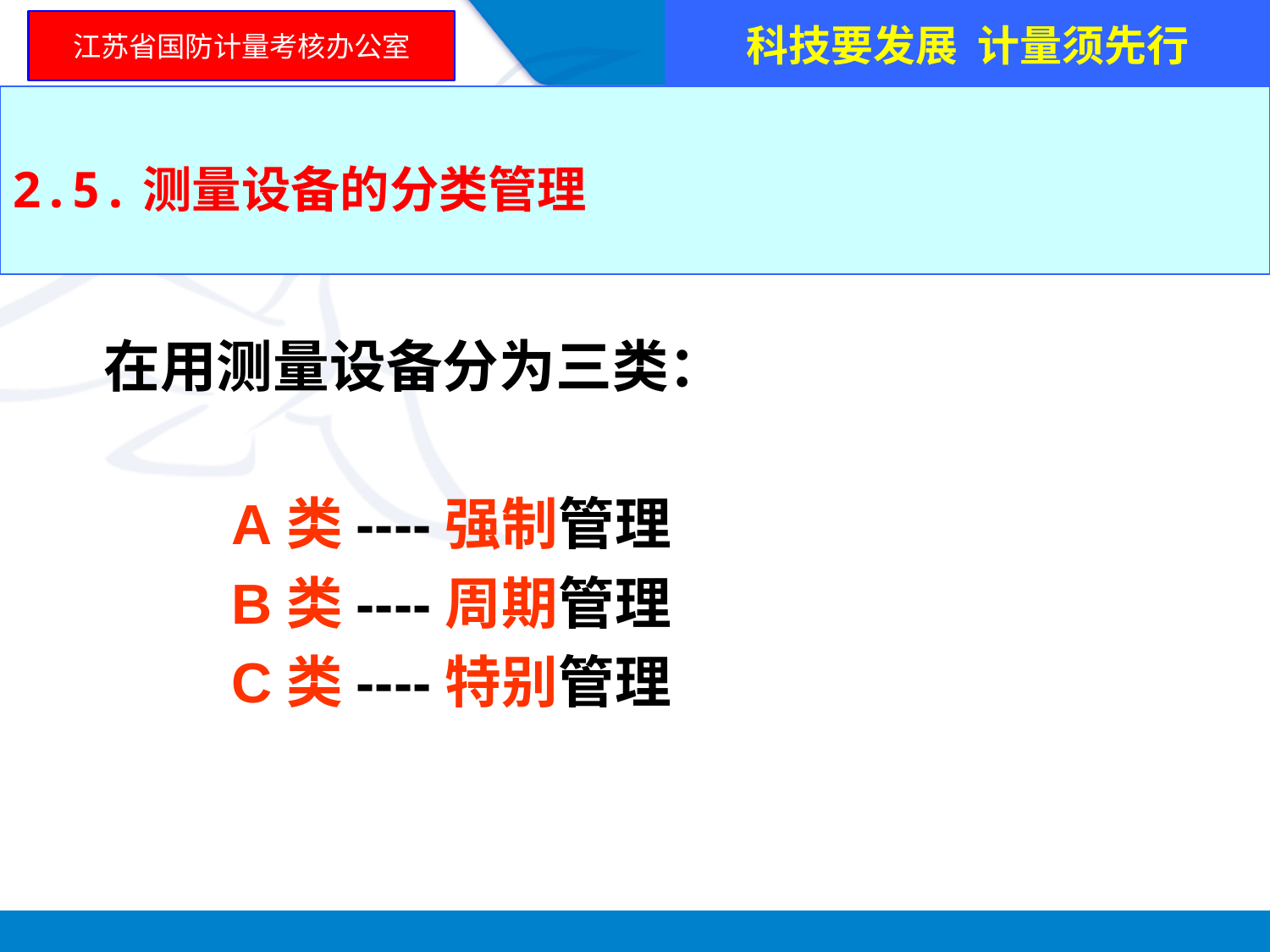

科技要发展  计量须先行
江苏省国防计量考核办公室
2.5.测量设备的分类管理

      在用测量设备分为三类：

              A类----强制管理
              B类----周期管理
              C类----特别管理